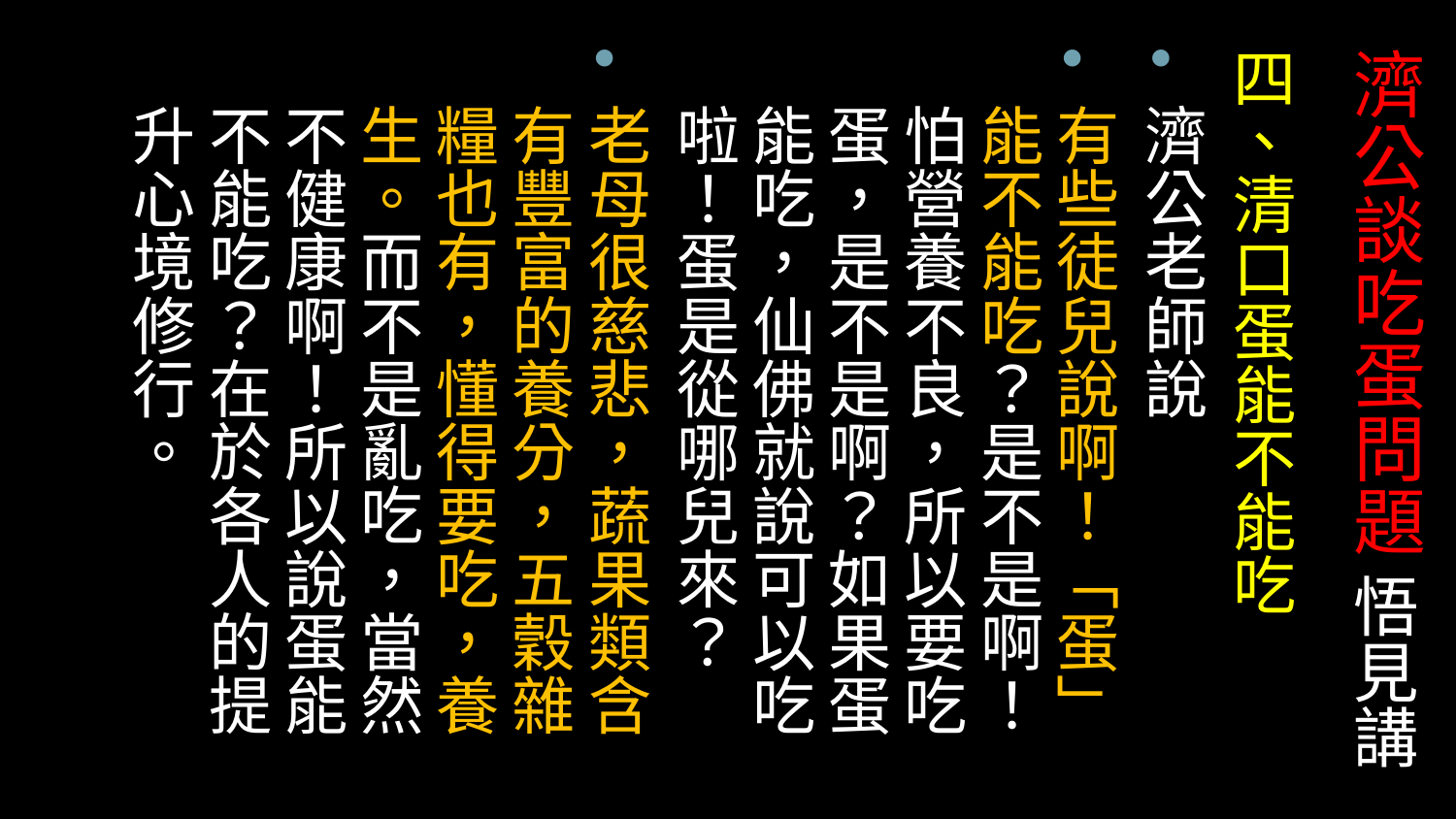

# 濟公談吃蛋問題 悟見講
四、清口蛋能不能吃
濟公老師說
有些徒兒說啊！「蛋」能不能吃？是不是啊！怕營養不良，所以要吃蛋，是不是啊？如果蛋能吃，仙佛就說可以吃啦！蛋是從哪兒來？
老母很慈悲，蔬果類含有豐富的養分，五穀雜糧也有，懂得要吃，養生。而不是亂吃，當然不健康啊！所以說蛋能不能吃？在於各人的提升心境修行。